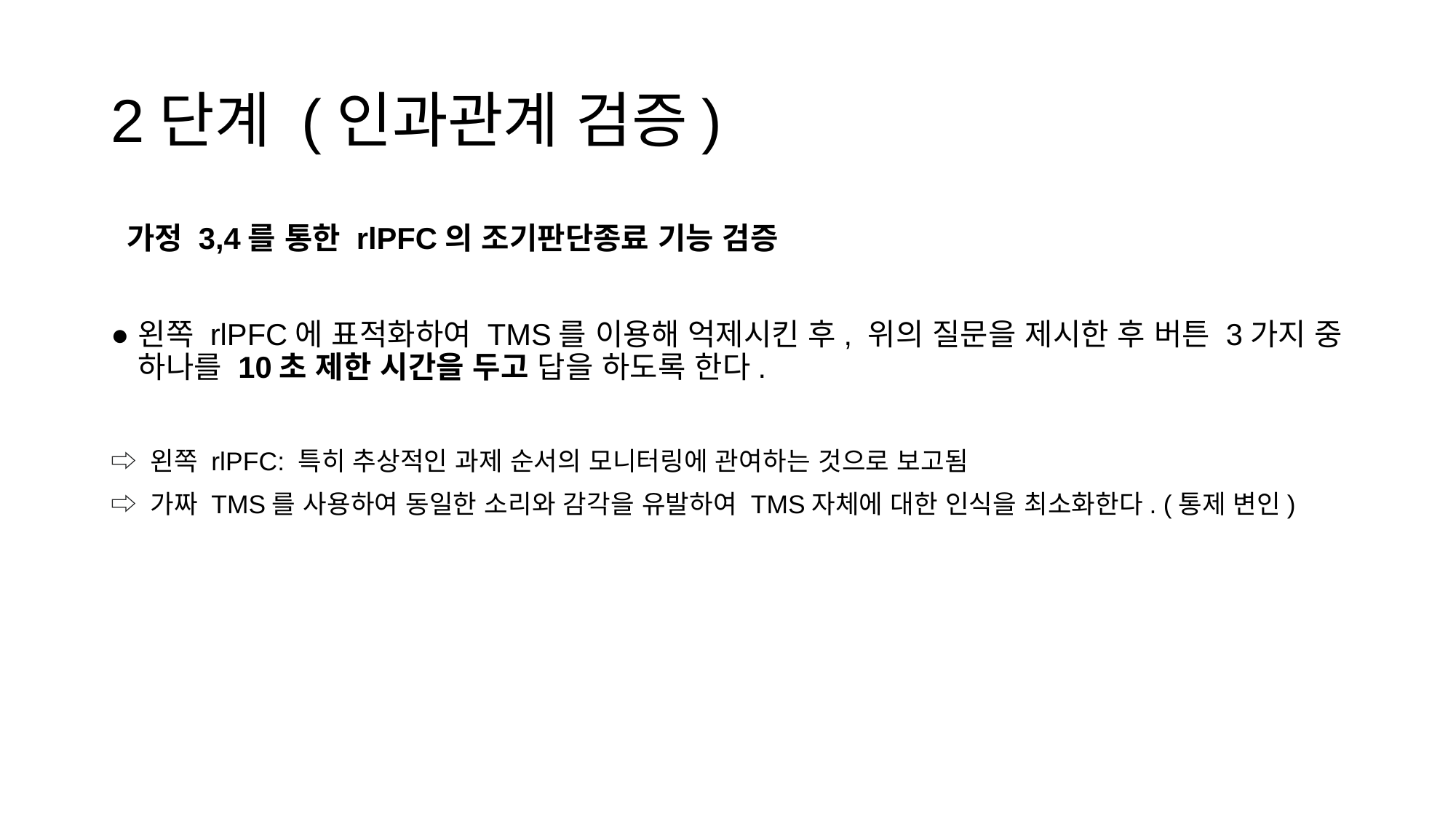

# 2단계 (인과관계 검증)
 가정 3,4를 통한 rlPFC의 조기판단종료 기능 검증

왼쪽 rlPFC에 표적화하여 TMS를 이용해 억제시킨 후, 위의 질문을 제시한 후 버튼 3가지 중 하나를 10초 제한 시간을 두고 답을 하도록 한다.

⇨ 왼쪽 rlPFC: 특히 추상적인 과제 순서의 모니터링에 관여하는 것으로 보고됨
⇨ 가짜 TMS를 사용하여 동일한 소리와 감각을 유발하여 TMS자체에 대한 인식을 최소화한다. (통제 변인)